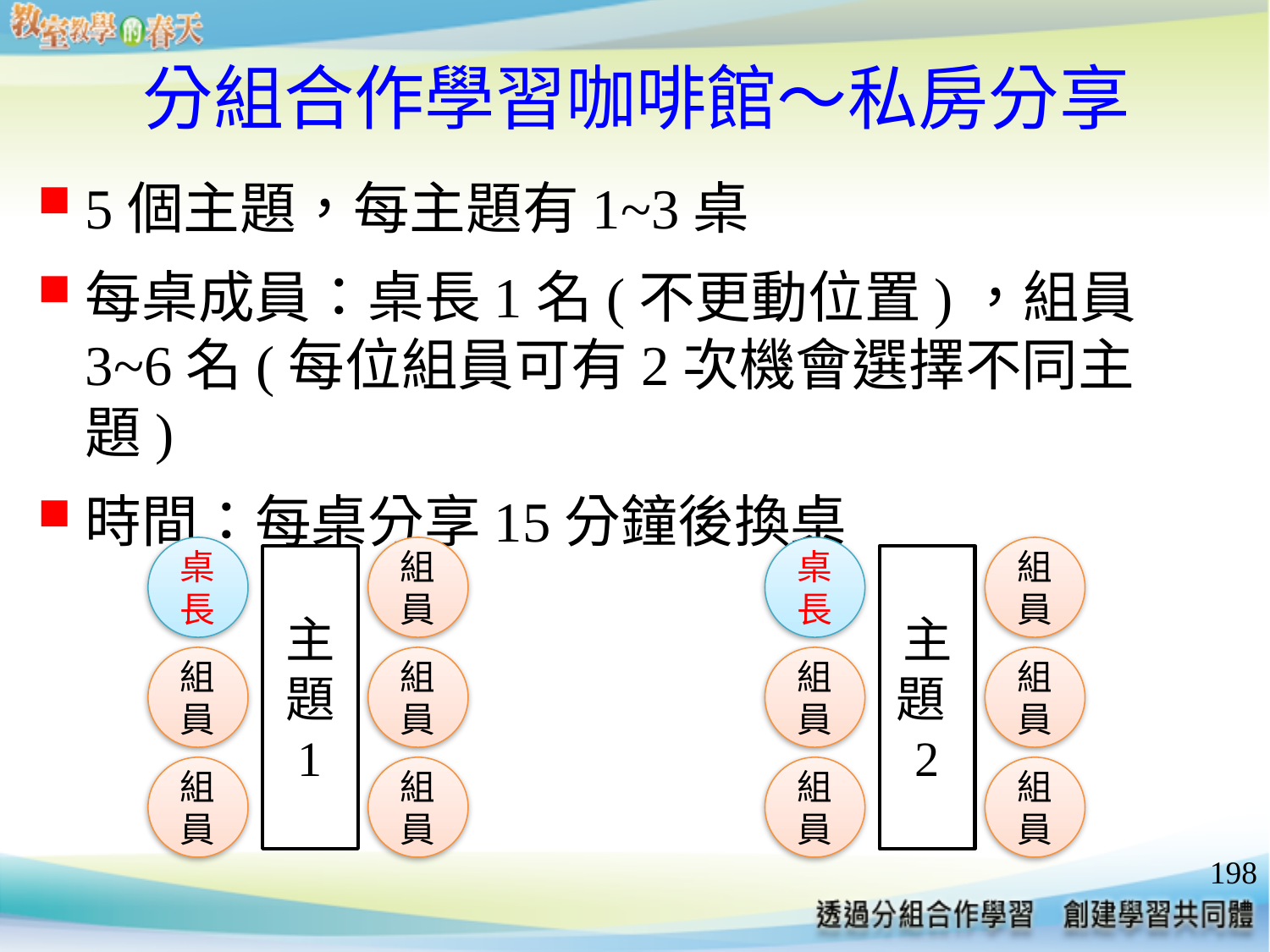

# 分組合作學習咖啡館～私房分享
5個主題，每主題有1~3桌
每桌成員：桌長1名(不更動位置)，組員3~6名(每位組員可有2次機會選擇不同主題)
時間：每桌分享15分鐘後換桌

桌長
組員
組員
組員
組員
組員
主題2
桌長
組員
組員
組員
組員
組員
主
題
1
198